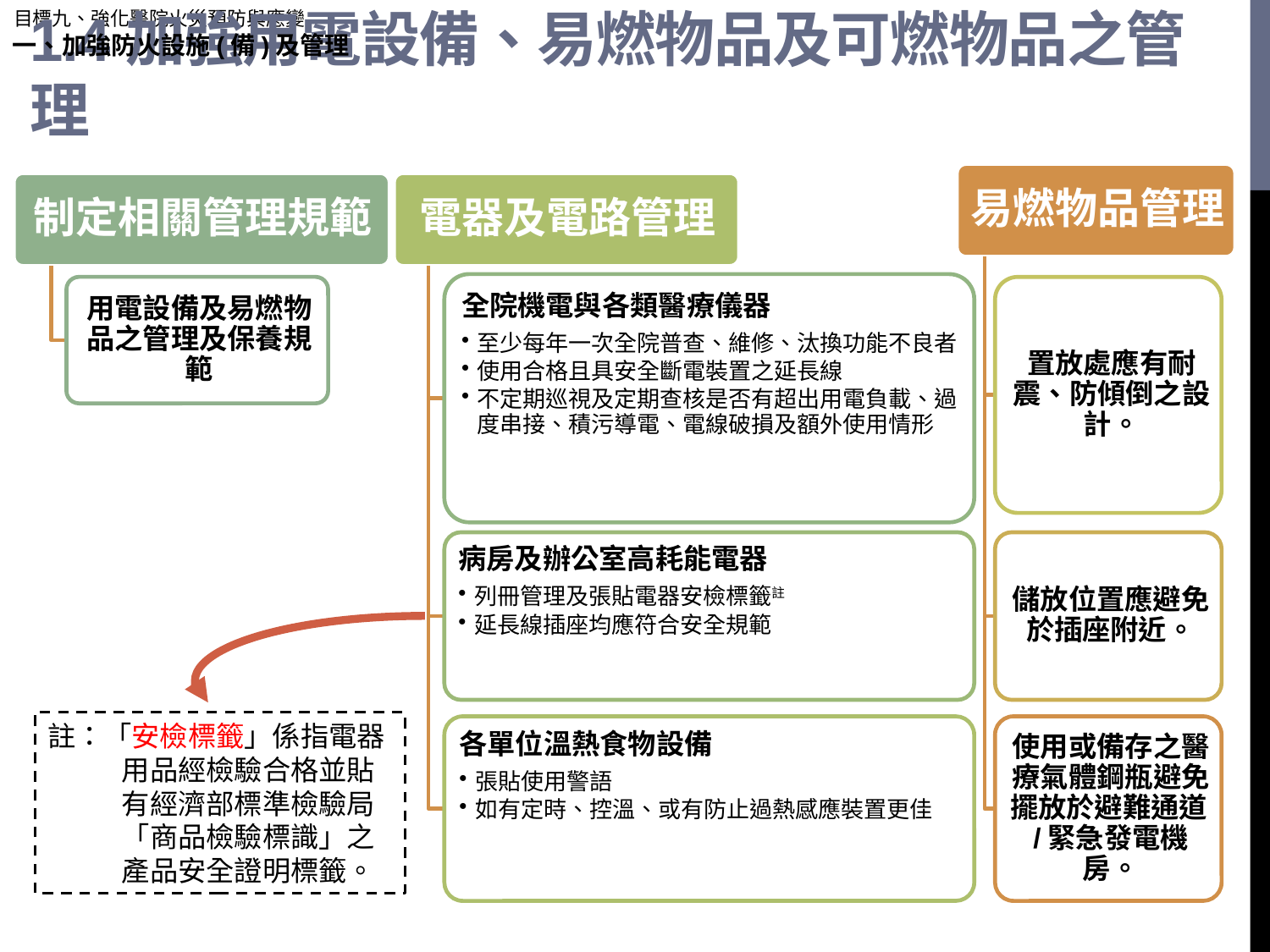

# 1.4加強用電設備、易燃物品及可燃物品之管理
一、加強防火設施(備)及管理
制定相關管理規範
用電設備及易燃物品之管理及保養規範
電器及電路管理
全院機電與各類醫療儀器
至少每年一次全院普查、維修、汰換功能不良者
使用合格且具安全斷電裝置之延長線
不定期巡視及定期查核是否有超出用電負載、過度串接、積污導電、電線破損及額外使用情形
病房及辦公室高耗能電器
列冊管理及張貼電器安檢標籤註
延長線插座均應符合安全規範
各單位溫熱食物設備
張貼使用警語
如有定時、控溫、或有防止過熱感應裝置更佳
易燃物品管理
置放處應有耐震、防傾倒之設計。
儲放位置應避免於插座附近。
使用或備存之醫療氣體鋼瓶避免擺放於避難通道/緊急發電機房。

註：「安檢標籤」係指電器用品經檢驗合格並貼有經濟部標準檢驗局「商品檢驗標識」之產品安全證明標籤。